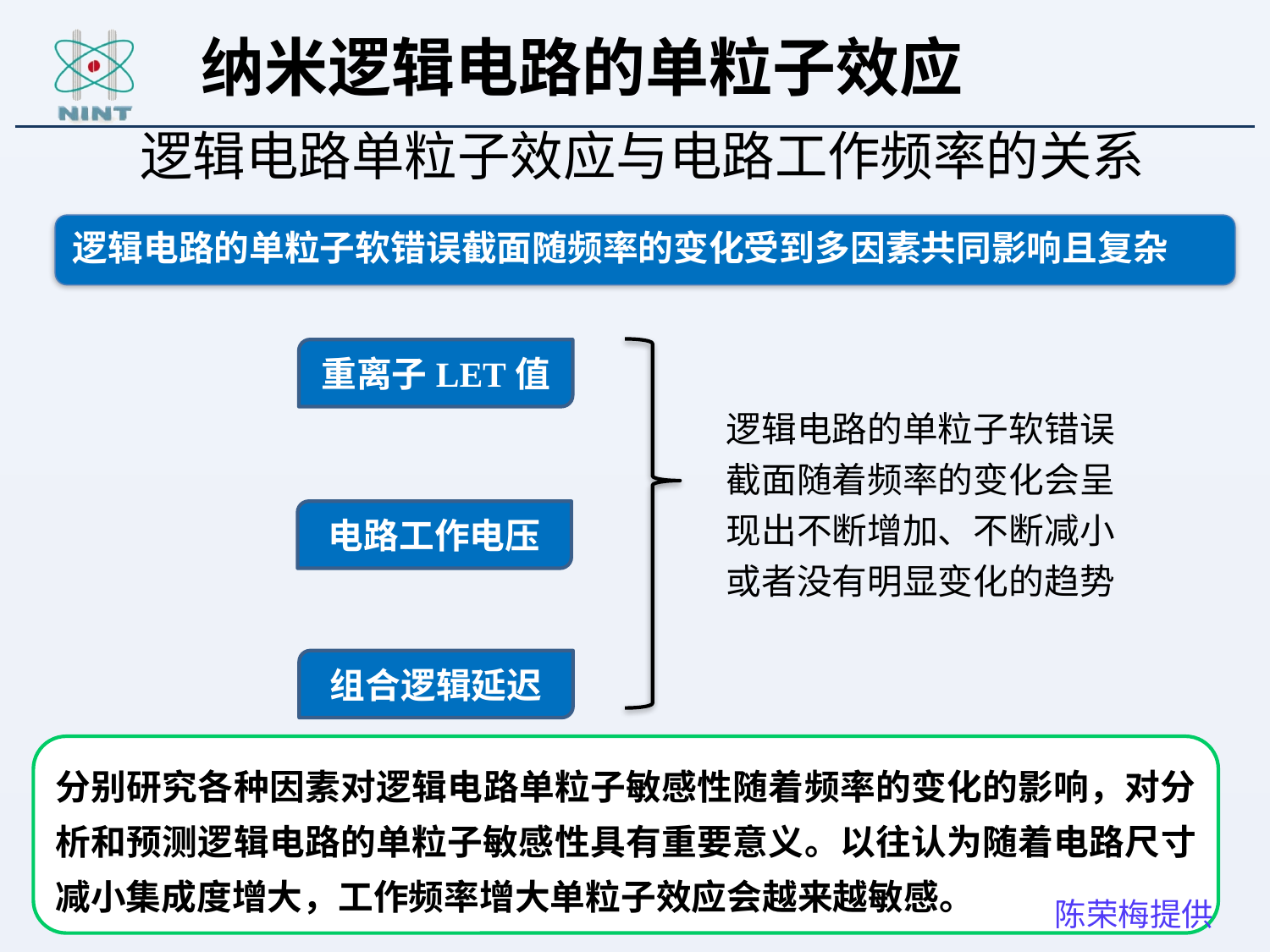

# 纳米逻辑电路的单粒子效应
逻辑电路单粒子效应与电路工作频率的关系
逻辑电路的单粒子软错误截面随频率的变化受到多因素共同影响且复杂

重离子LET值
逻辑电路的单粒子软错误截面随着频率的变化会呈现出不断增加、不断减小或者没有明显变化的趋势
电路工作电压
组合逻辑延迟
分别研究各种因素对逻辑电路单粒子敏感性随着频率的变化的影响，对分析和预测逻辑电路的单粒子敏感性具有重要意义。以往认为随着电路尺寸减小集成度增大，工作频率增大单粒子效应会越来越敏感。
陈荣梅提供